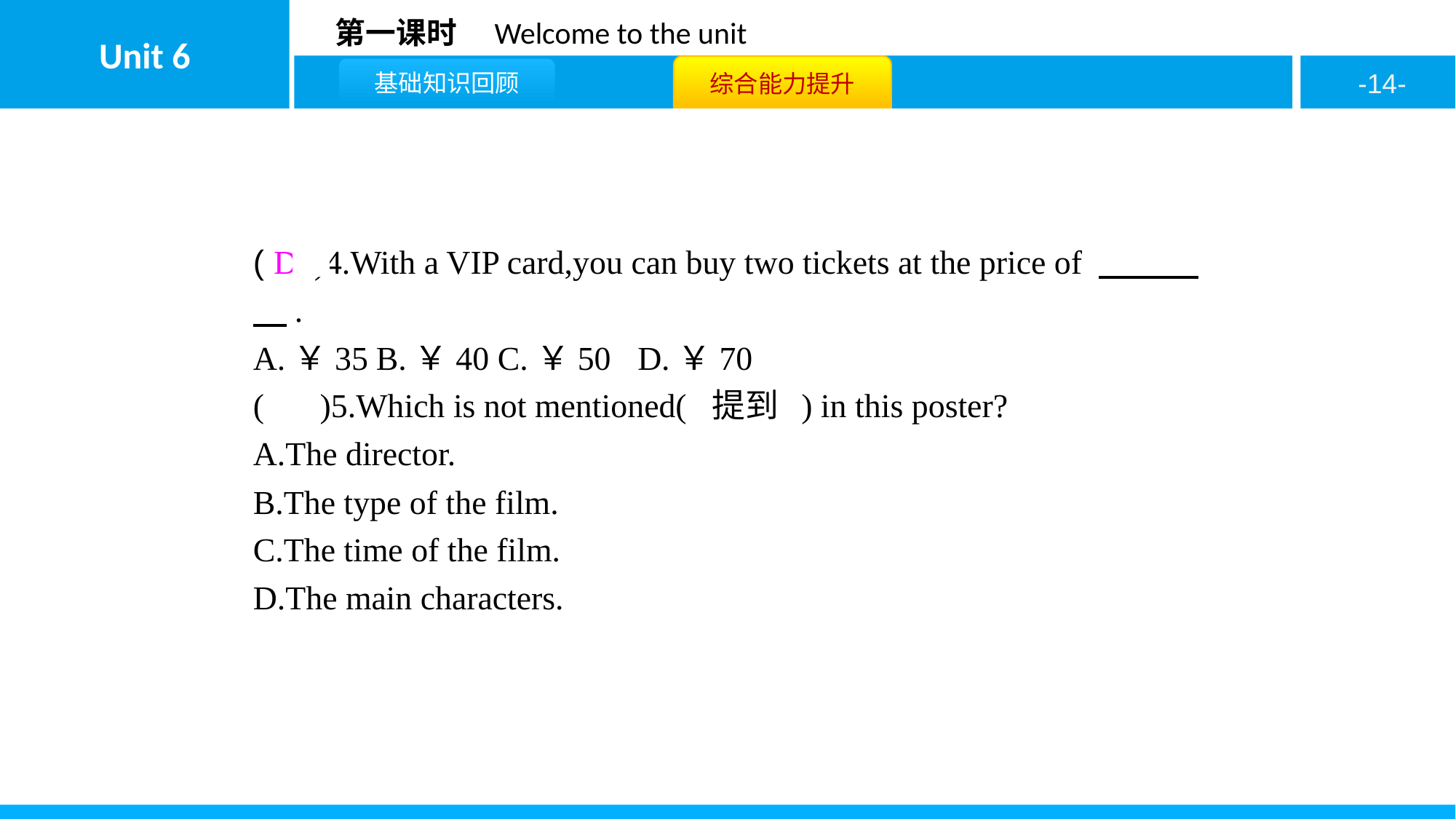

( D  )4.With a VIP card,you can buy two tickets at the price of 　　　　.
A.￥35	B.￥40 C.￥50	D.￥70
(  B  )5.Which is not mentioned(  提到  ) in this poster?
A.The director.
B.The type of the film.
C.The time of the film.
D.The main characters.